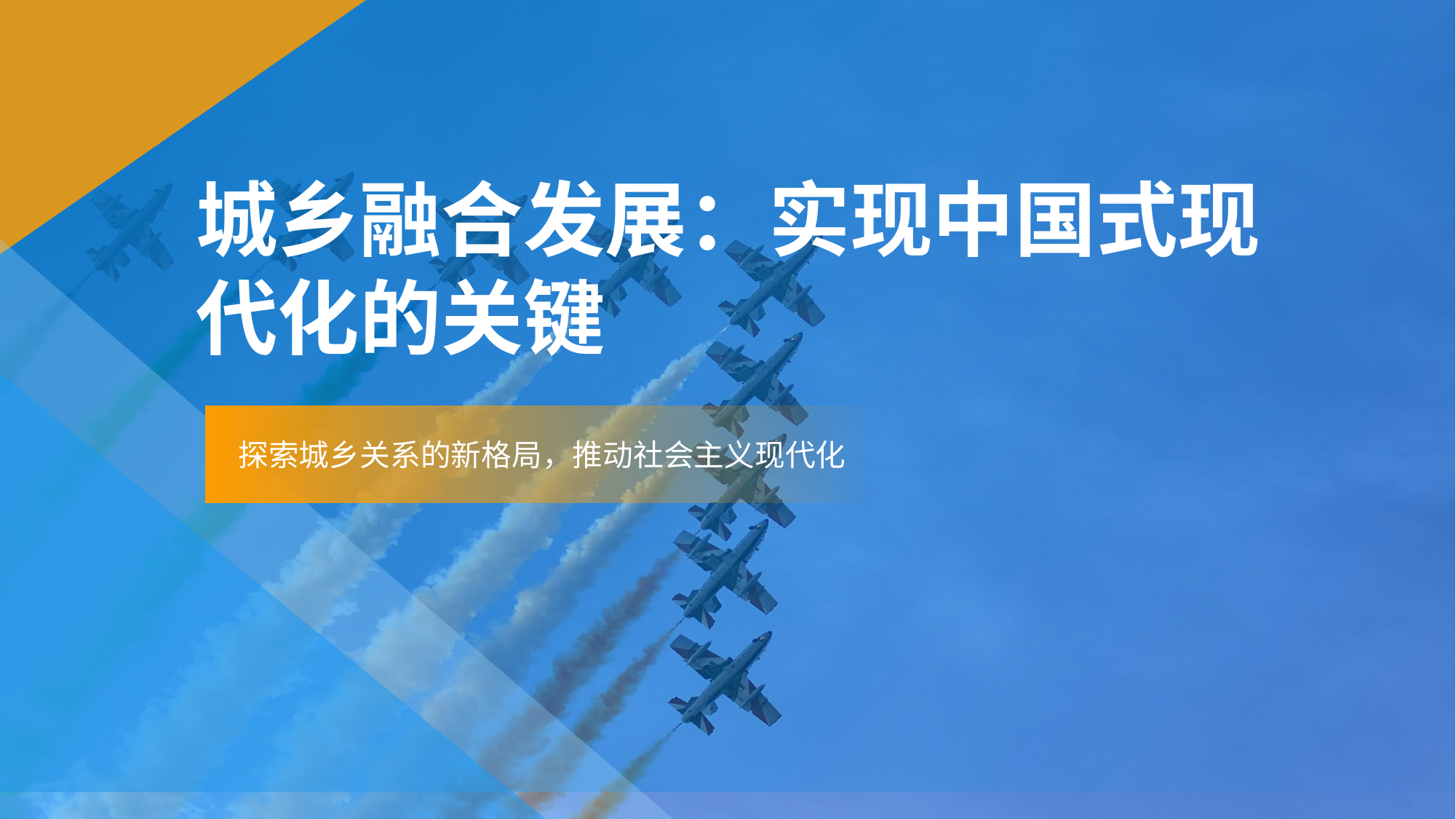

# 城乡融合发展：实现中国式现代化的关键
探索城乡关系的新格局，推动社会主义现代化